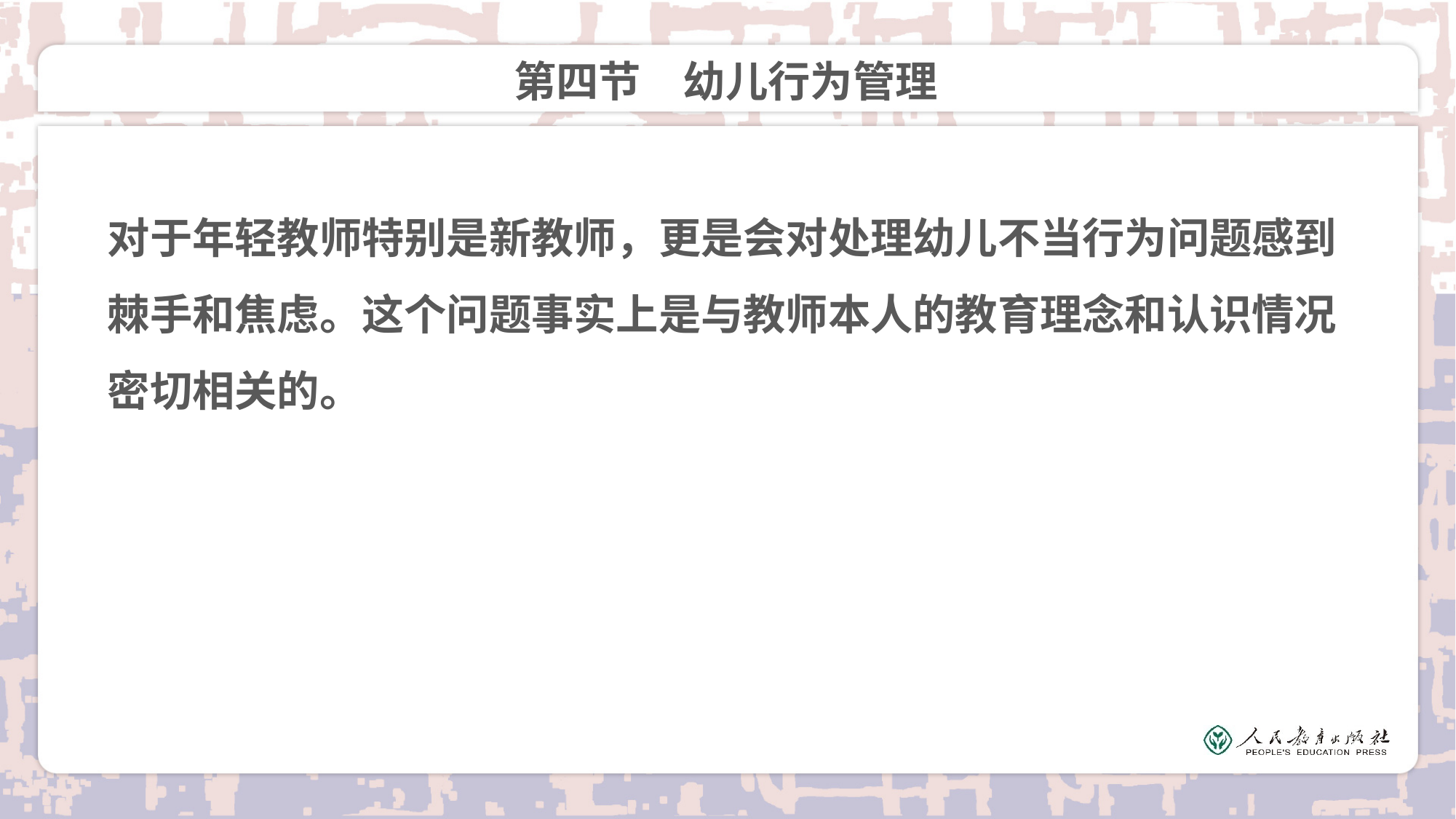

# 第四节　幼儿行为管理
对于年轻教师特别是新教师，更是会对处理幼儿不当行为问题感到棘手和焦虑。这个问题事实上是与教师本人的教育理念和认识情况密切相关的。